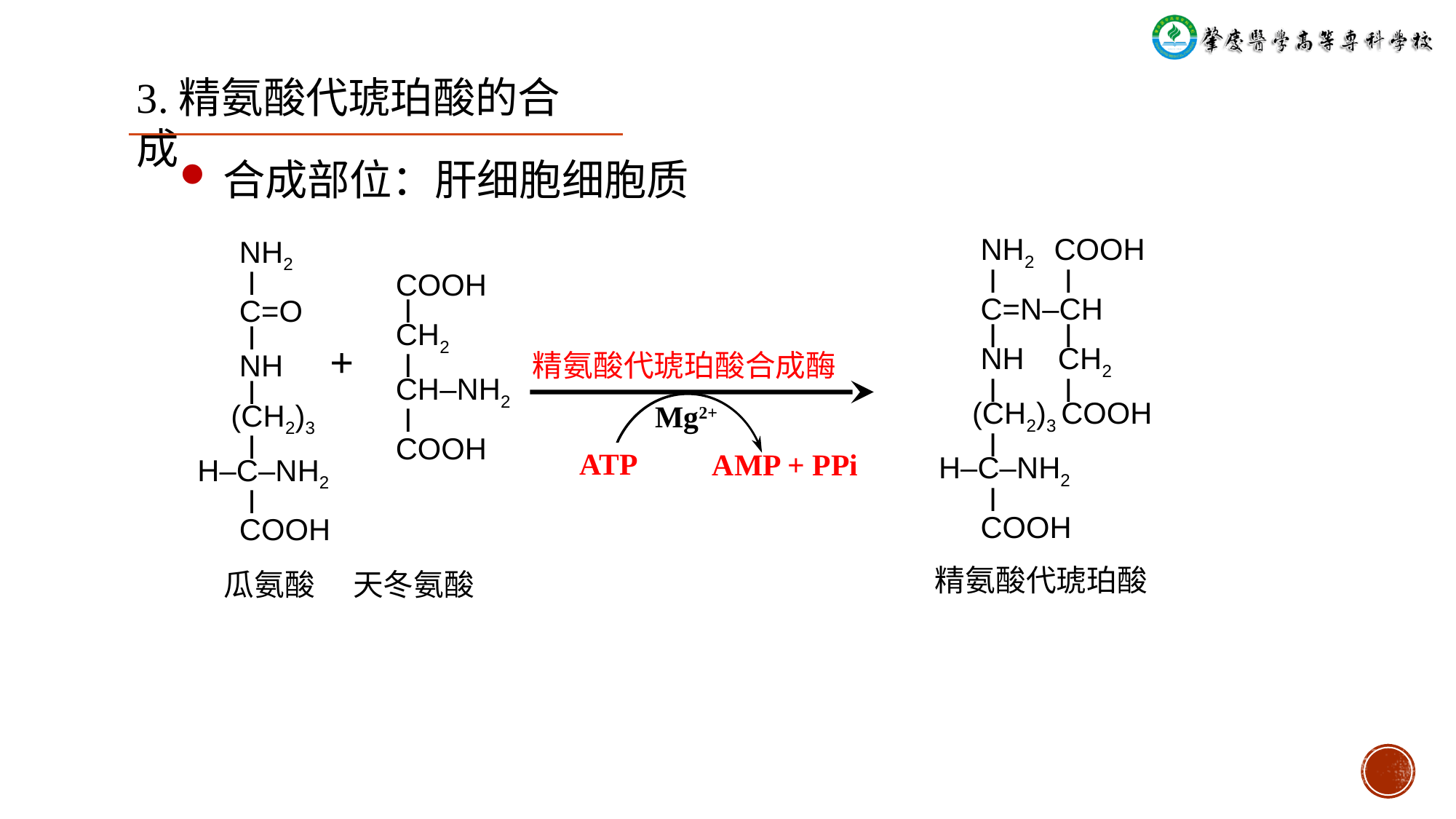

3.精氨酸代琥珀酸的合成
合成部位：肝细胞细胞质
     NH2    COOH
      ⅼ        ⅼ
     C=N‒CH
      ⅼ        ⅼ
     NH    CH2
      ⅼ        ⅼ
    (CH2)3 COOH
      ⅼ
H‒C‒NH2
      ⅼ
     COOH
     NH2
      ⅼ
     C=O
      ⅼ
     NH
      ⅼ
    (CH2)3
      ⅼ
H‒C‒NH2
      ⅼ
     COOH
 COOH
  ⅼ
 CH2
  ⅼ
 CH‒NH2
  ⅼ
 COOH
 +
精氨酸代琥珀酸合成酶

 Mg2+
ATP
AMP + PPi
精氨酸代琥珀酸
瓜氨酸
天冬氨酸